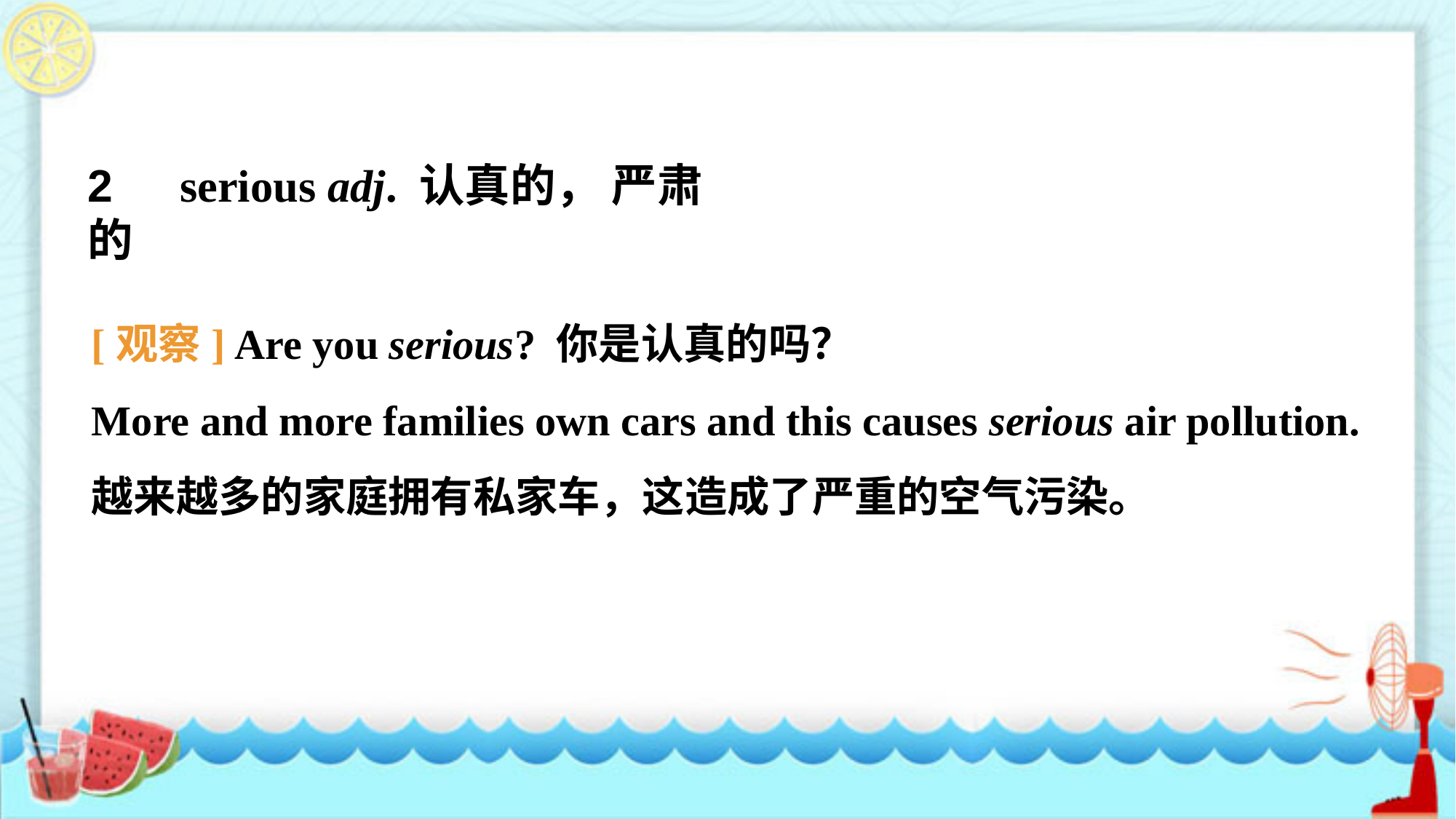

2　serious adj. 认真的， 严肃的
[观察] Are you serious? 你是认真的吗？
More and more families own cars and this causes serious air pollution.
越来越多的家庭拥有私家车，这造成了严重的空气污染。